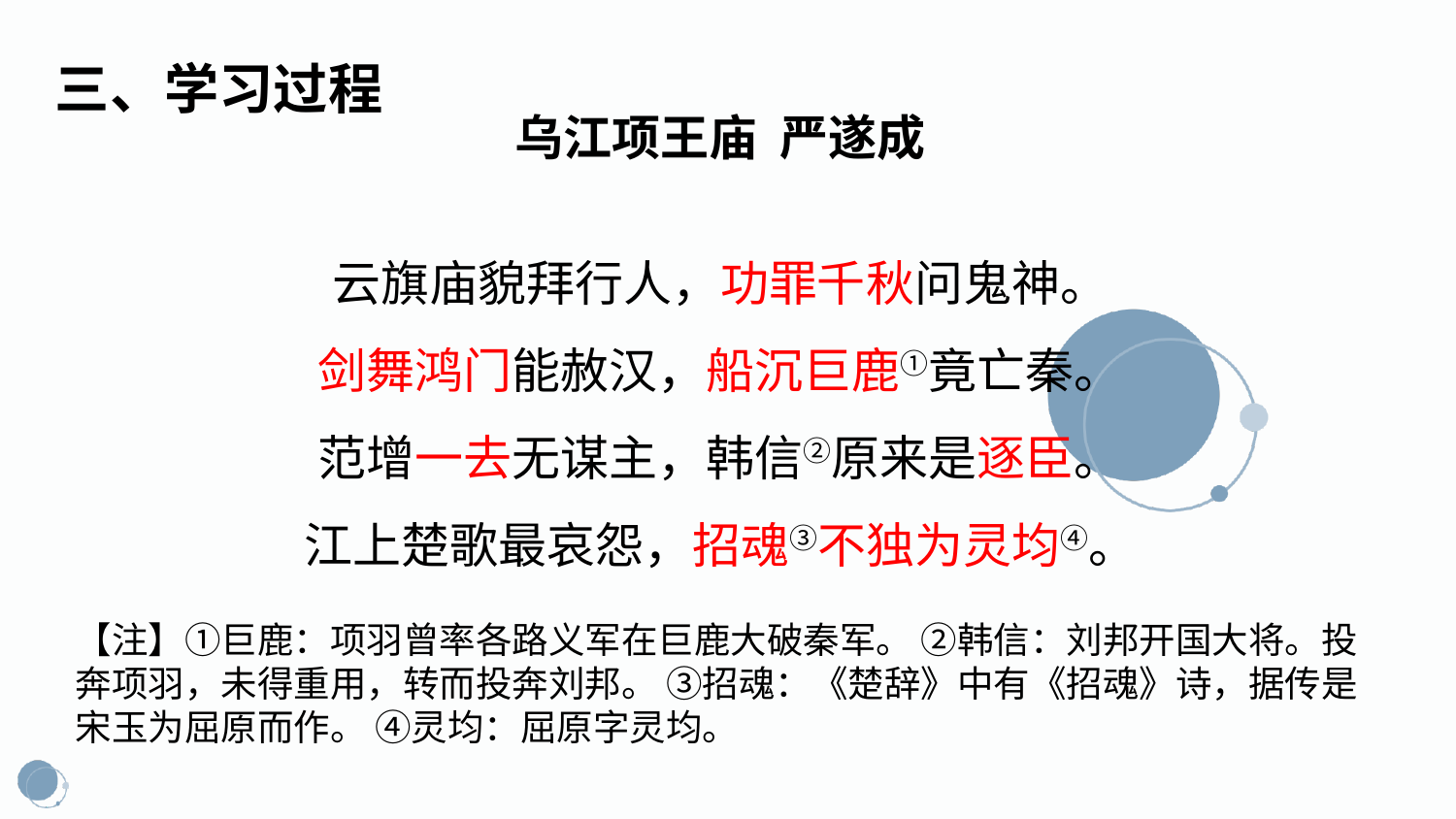

三、学习过程
乌江项王庙  严遂成

云旗庙貌拜行人，功罪千秋问鬼神。
剑舞鸿门能赦汉，船沉巨鹿①竟亡秦。
范增一去无谋主，韩信②原来是逐臣。
江上楚歌最哀怨，招魂③不独为灵均④。

【注】①巨鹿：项羽曾率各路义军在巨鹿大破秦军。 ②韩信：刘邦开国大将。投奔项羽，未得重用，转而投奔刘邦。 ③招魂：《楚辞》中有《招魂》诗，据传是宋玉为屈原而作。 ④灵均：屈原字灵均。